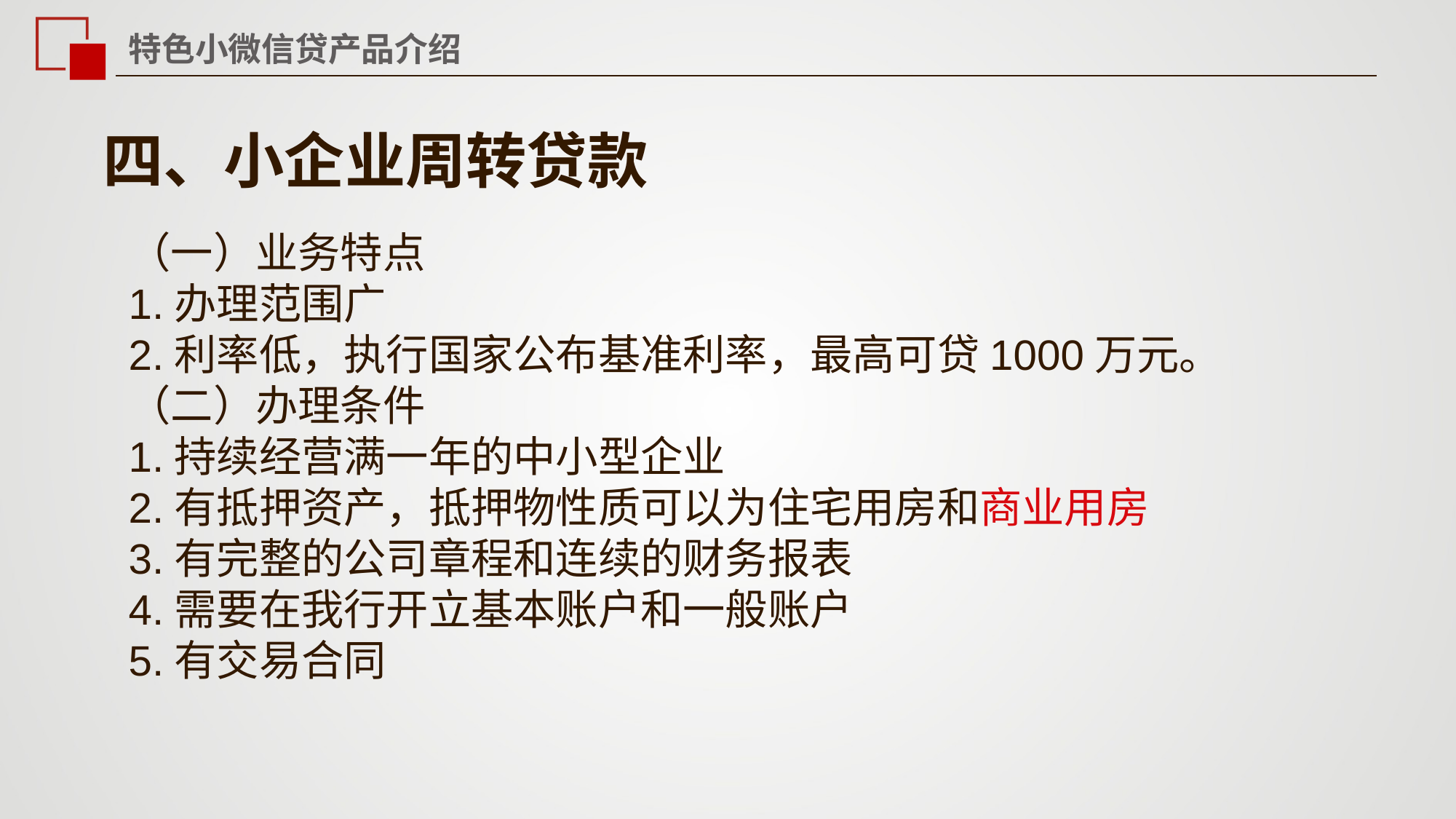

特色小微信贷产品介绍
四、小企业周转贷款
（一）业务特点
1.办理范围广
2.利率低，执行国家公布基准利率，最高可贷1000万元。
（二）办理条件
1.持续经营满一年的中小型企业
2.有抵押资产，抵押物性质可以为住宅用房和商业用房
3.有完整的公司章程和连续的财务报表
4.需要在我行开立基本账户和一般账户
5.有交易合同